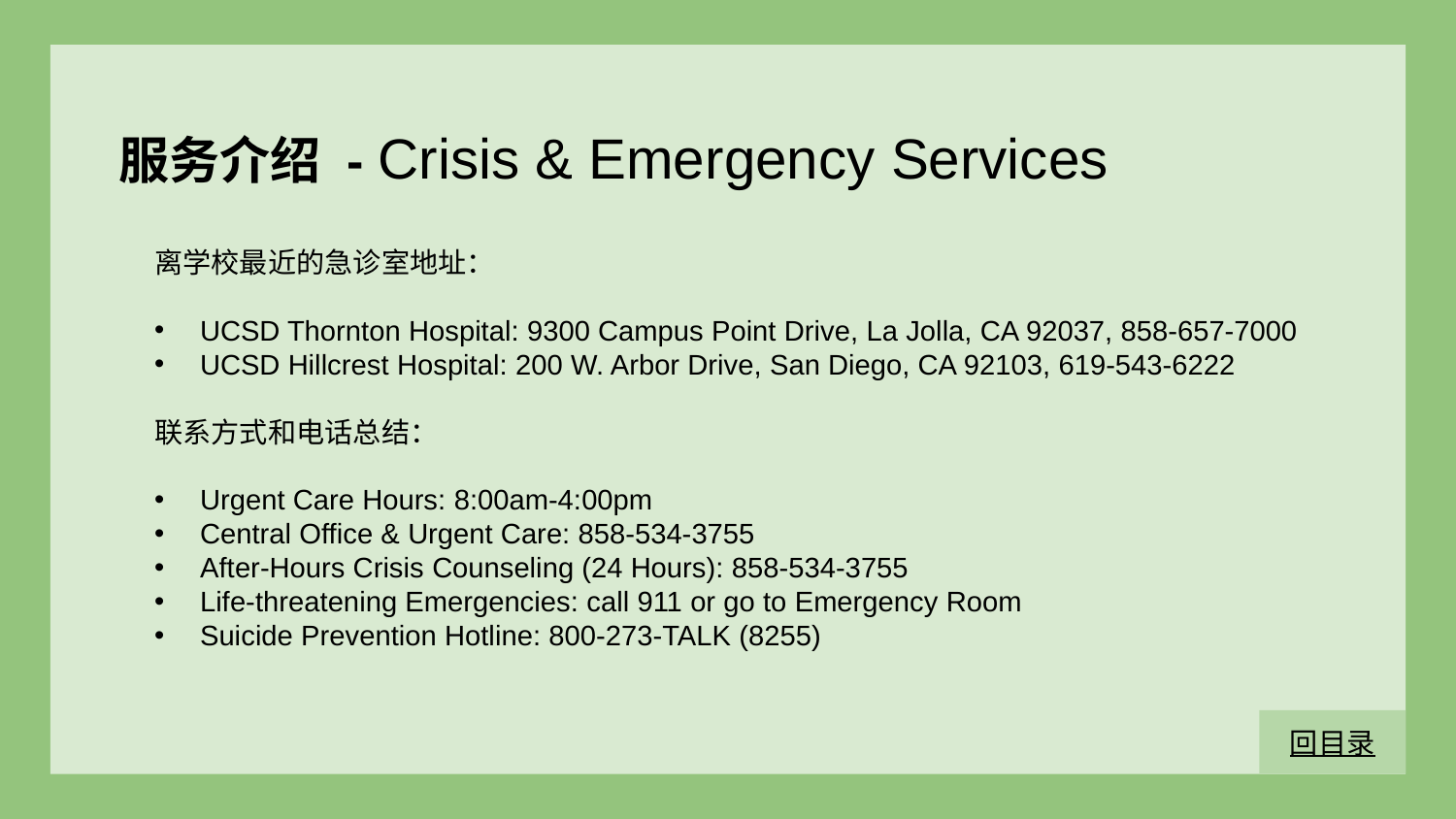

服务介绍 - Crisis & Emergency Services
离学校最近的急诊室地址：

UCSD Thornton Hospital: 9300 Campus Point Drive, La Jolla, CA 92037, 858-657-7000
UCSD Hillcrest Hospital: 200 W. Arbor Drive, San Diego, CA 92103, 619-543-6222

联系方式和电话总结：

Urgent Care Hours: 8:00am-4:00pm
Central Office & Urgent Care: 858-534-3755
After-Hours Crisis Counseling (24 Hours): 858-534-3755
Life-threatening Emergencies: call 911 or go to Emergency Room
Suicide Prevention Hotline: 800-273-TALK (8255)

回目录